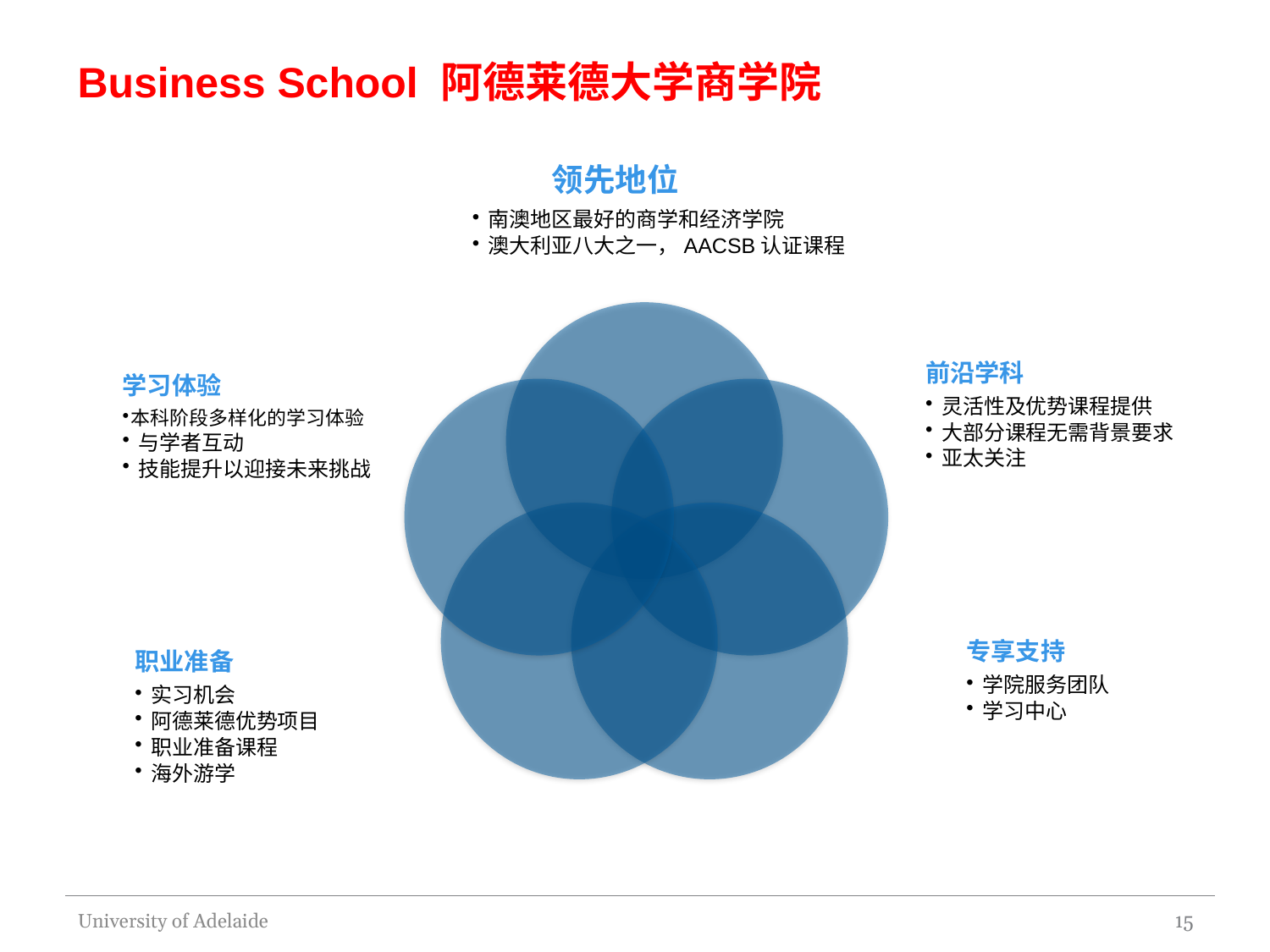

# Business School 阿德莱德大学商学院
          领先地位
南澳地区最好的商学和经济学院
澳大利亚八大之一，AACSB认证课程
前沿学科
灵活性及优势课程提供
大部分课程无需背景要求
亚太关注

专享支持
学院服务团队
学习中心

职业准备
实习机会
阿德莱德优势项目
职业准备课程
海外游学
学习体验
本科阶段多样化的学习体验
与学者互动
技能提升以迎接未来挑战

15
University of Adelaide